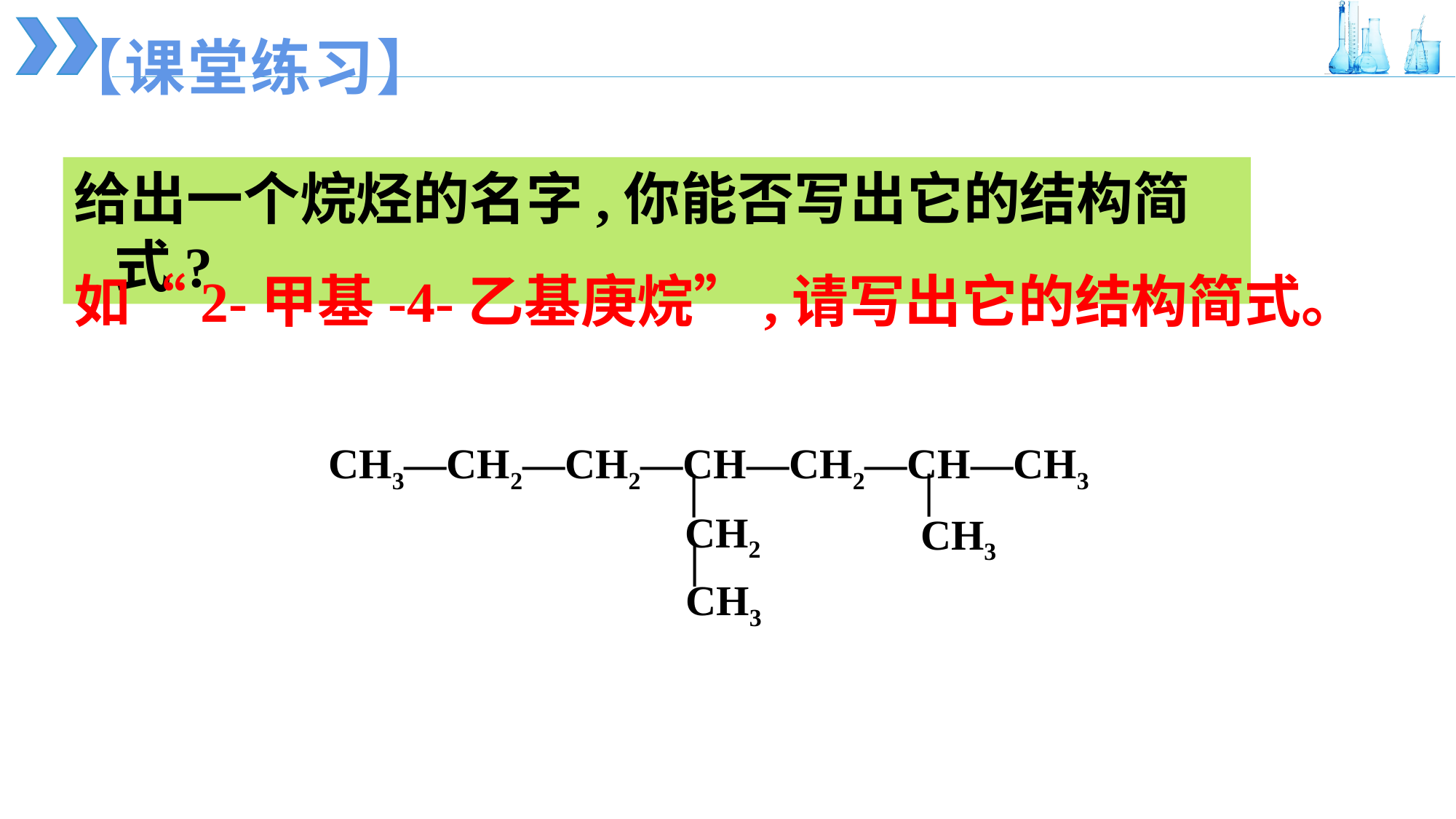

【课堂练习】
给出一个烷烃的名字,你能否写出它的结构简式?
如“2-甲基-4-乙基庚烷”,请写出它的结构简式。

CH3—CH2—CH2—CH—CH2—CH—CH3
—
—
CH3
—
CH3
CH2